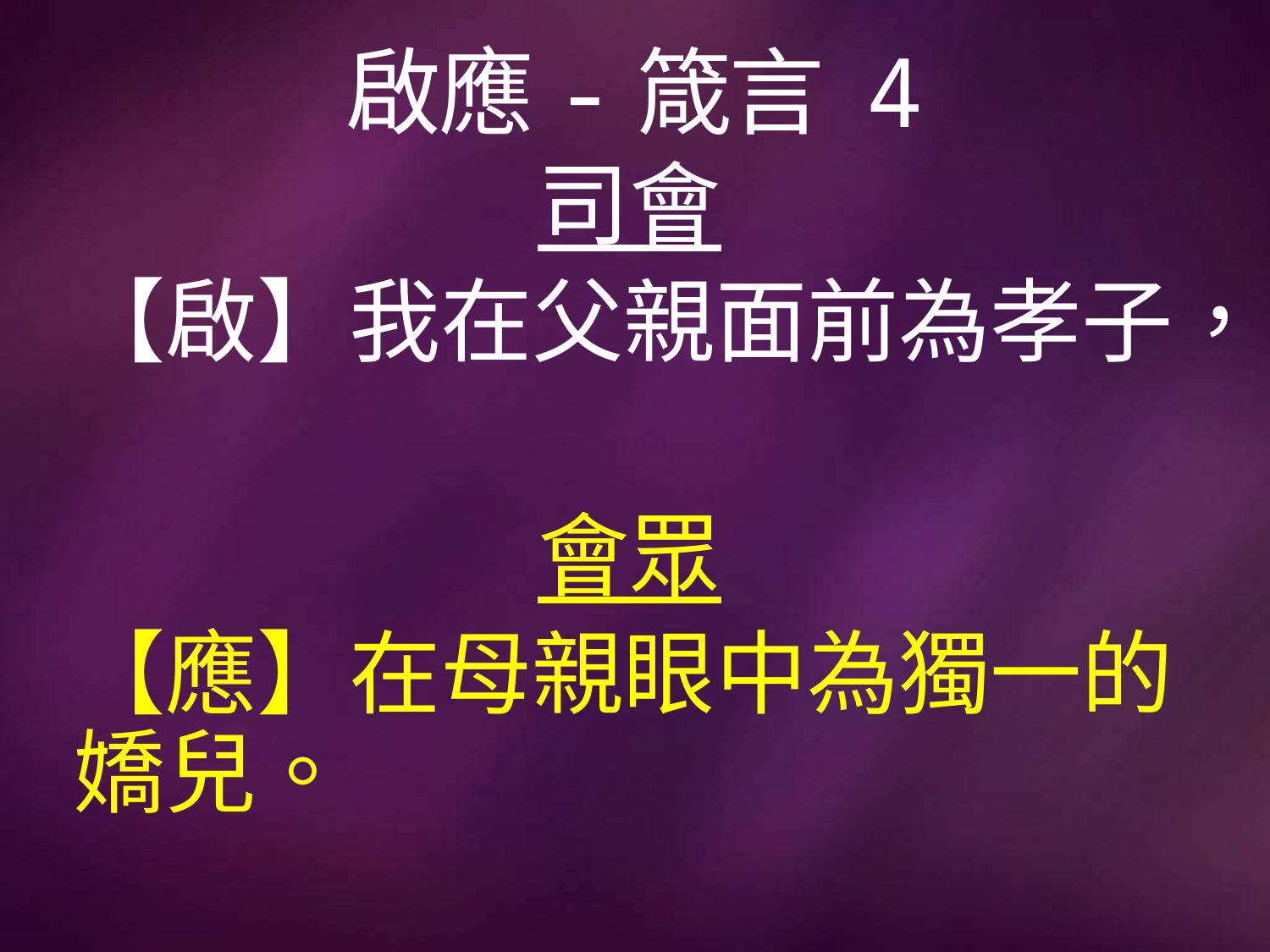

# 啟應-箴言 4
司會
【啟】我在父親面前為孝子，

會眾
【應】在母親眼中為獨一的嬌兒。